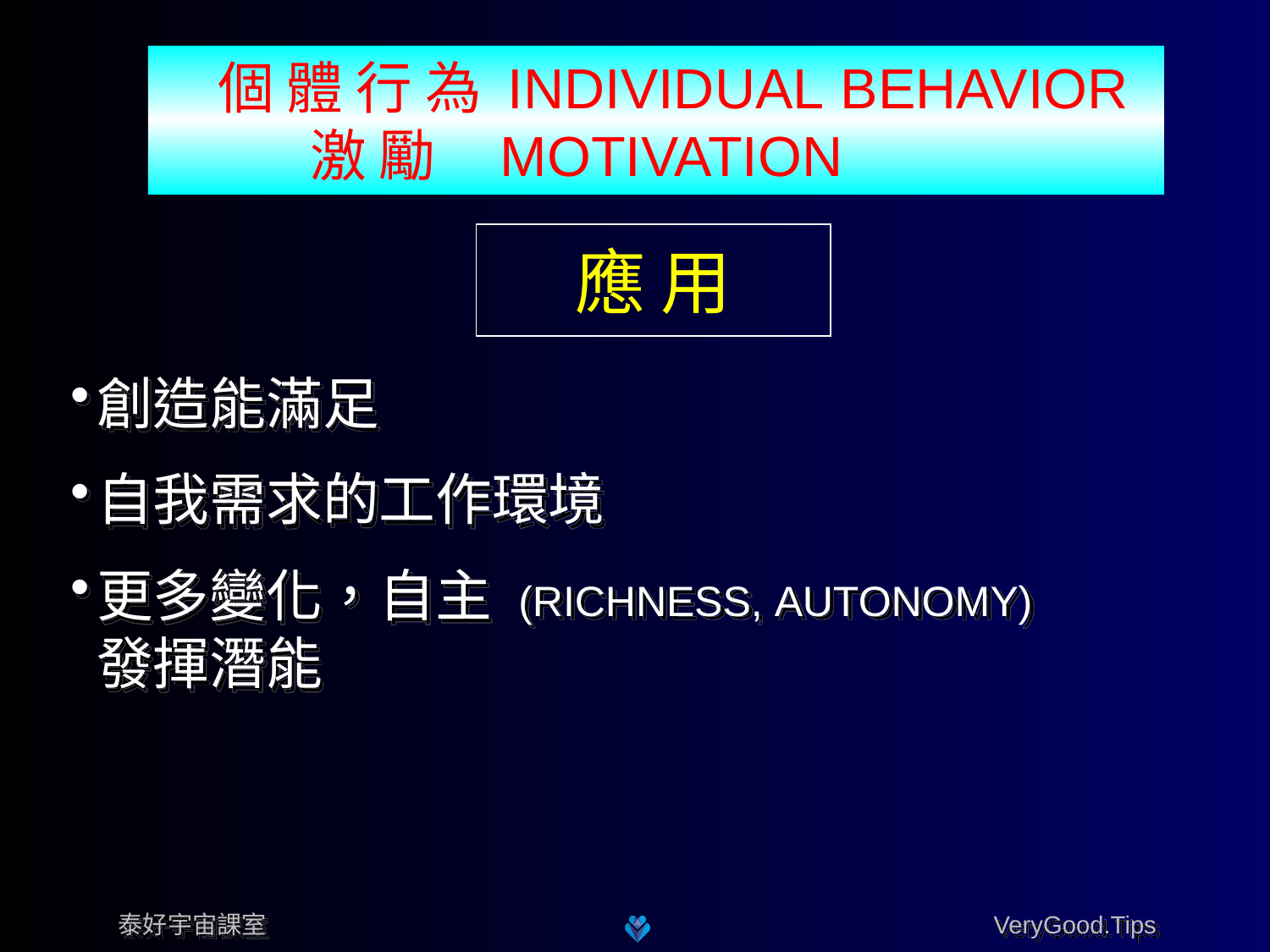

個 體 行 為 INDIVIDUAL BEHAVIOR
       激 勵    MOTIVATION
個 體 行 為
應 用
創造能滿足
自我需求的工作環境
更多變化，自主 (RICHNESS, AUTONOMY)
發揮潛能